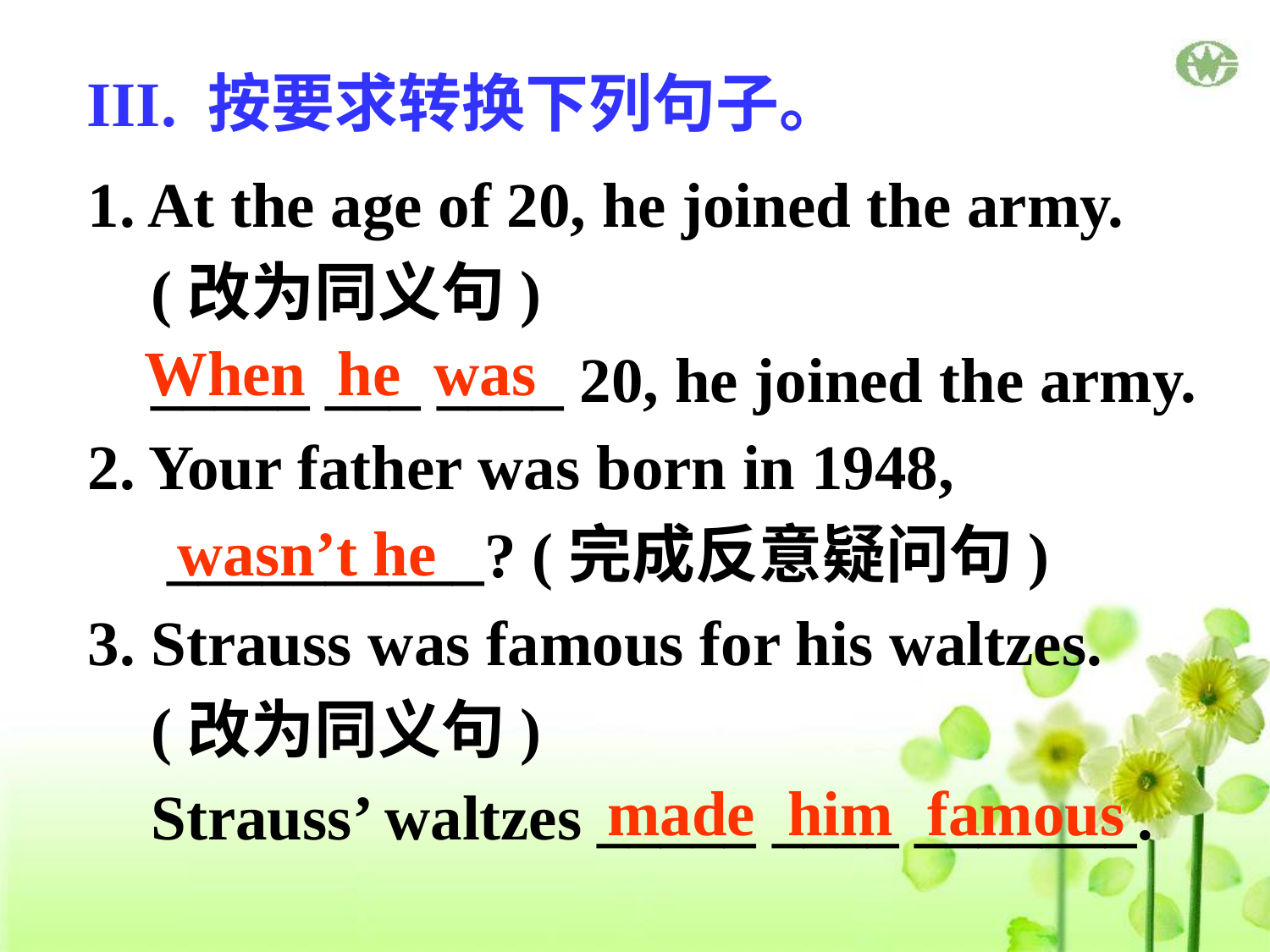

# III. 按要求转换下列句子。
1. At the age of 20, he joined the army.
    (改为同义句)
    _____ ___ ____ 20, he joined the army.
2. Your father was born in 1948,
     __________? (完成反意疑问句)
3. Strauss was famous for his waltzes.
    (改为同义句)
    Strauss’ waltzes _____ ____ _______.
When
he
was
wasn’t he
made
him
famous